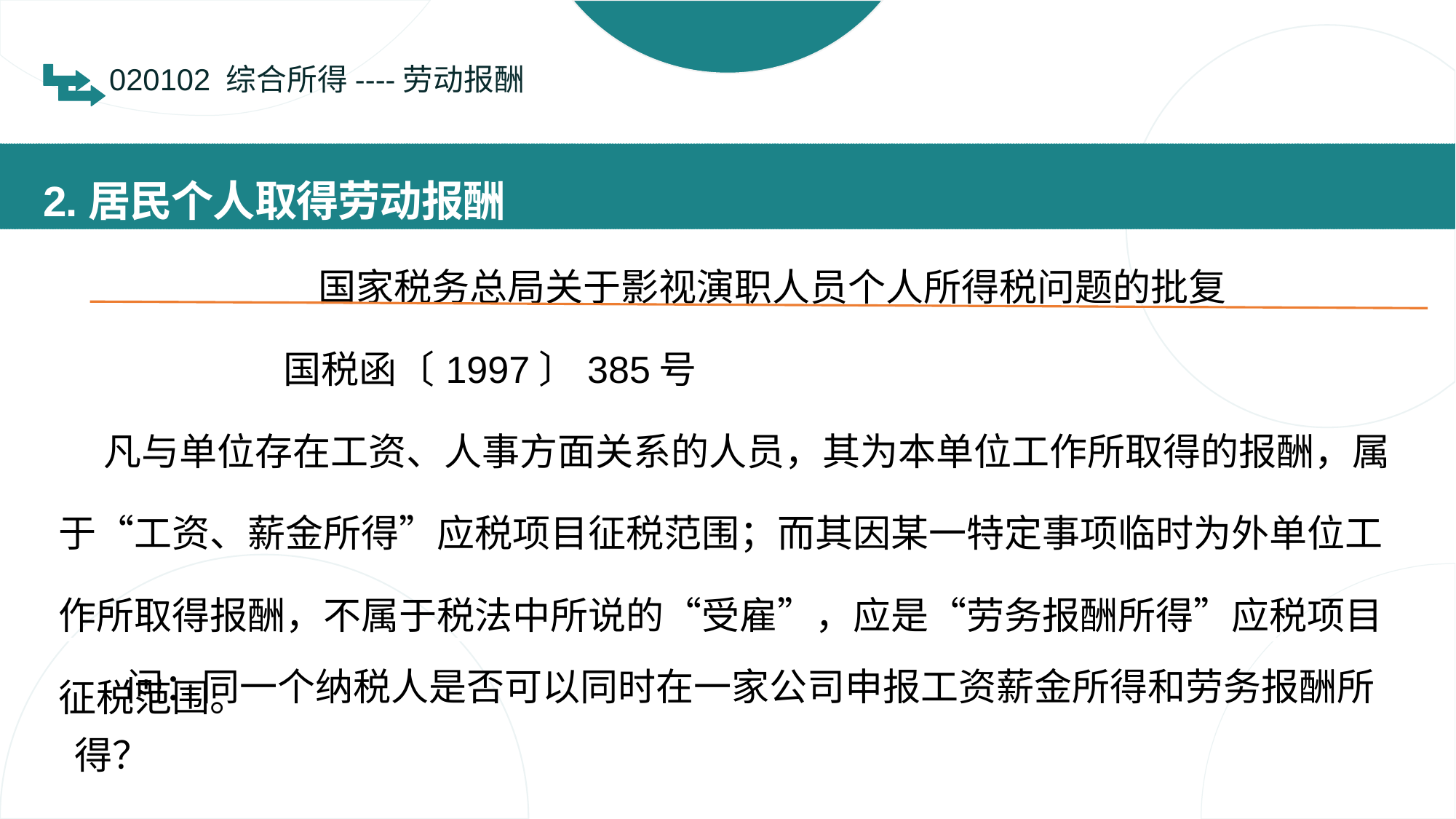

020102 综合所得----劳动报酬

    2.居民个人取得劳动报酬
| 国家税务总局关于影视演职人员个人所得税问题的批复 国税函〔1997〕385号 凡与单位存在工资、人事方面关系的人员，其为本单位工作所取得的报酬，属于“工资、薪金所得”应税项目征税范围；而其因某一特定事项临时为外单位工作所取得报酬，不属于税法中所说的“受雇”，应是“劳务报酬所得”应税项目征税范围。 |
| --- |

     问：同一个纳税人是否可以同时在一家公司申报工资薪金所得和劳务报酬所得？